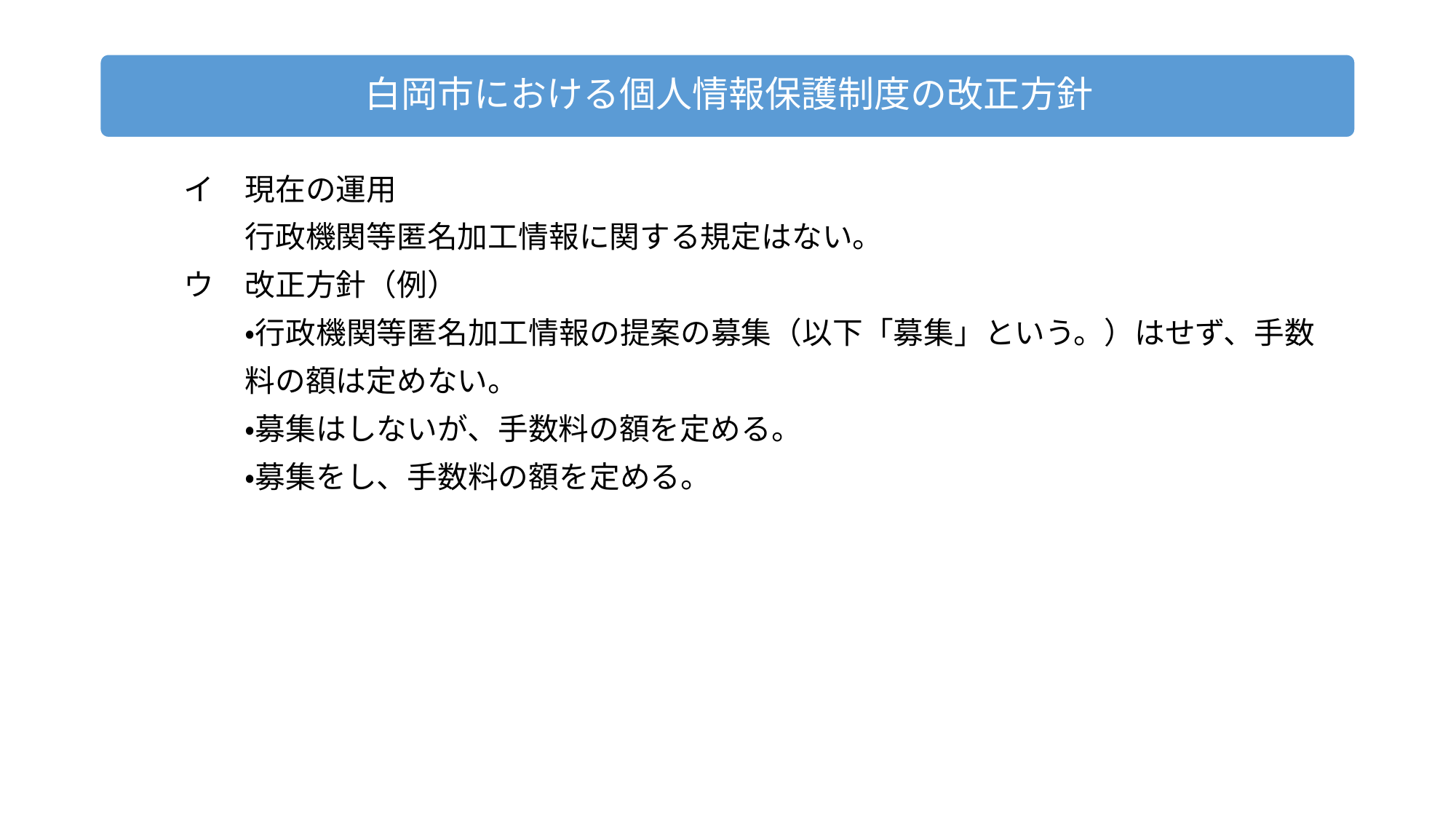

白岡市における個人情報保護制度の改正方針
　　イ　現在の運用
　　　　行政機関等匿名加工情報に関する規定はない。
　　ウ　改正方針（例）
　　　　・行政機関等匿名加工情報の提案の募集（以下「募集」という。）はせず、手数
　　　　料の額は定めない。
　　　　・募集はしないが、手数料の額を定める。
　　　　・募集をし、手数料の額を定める。